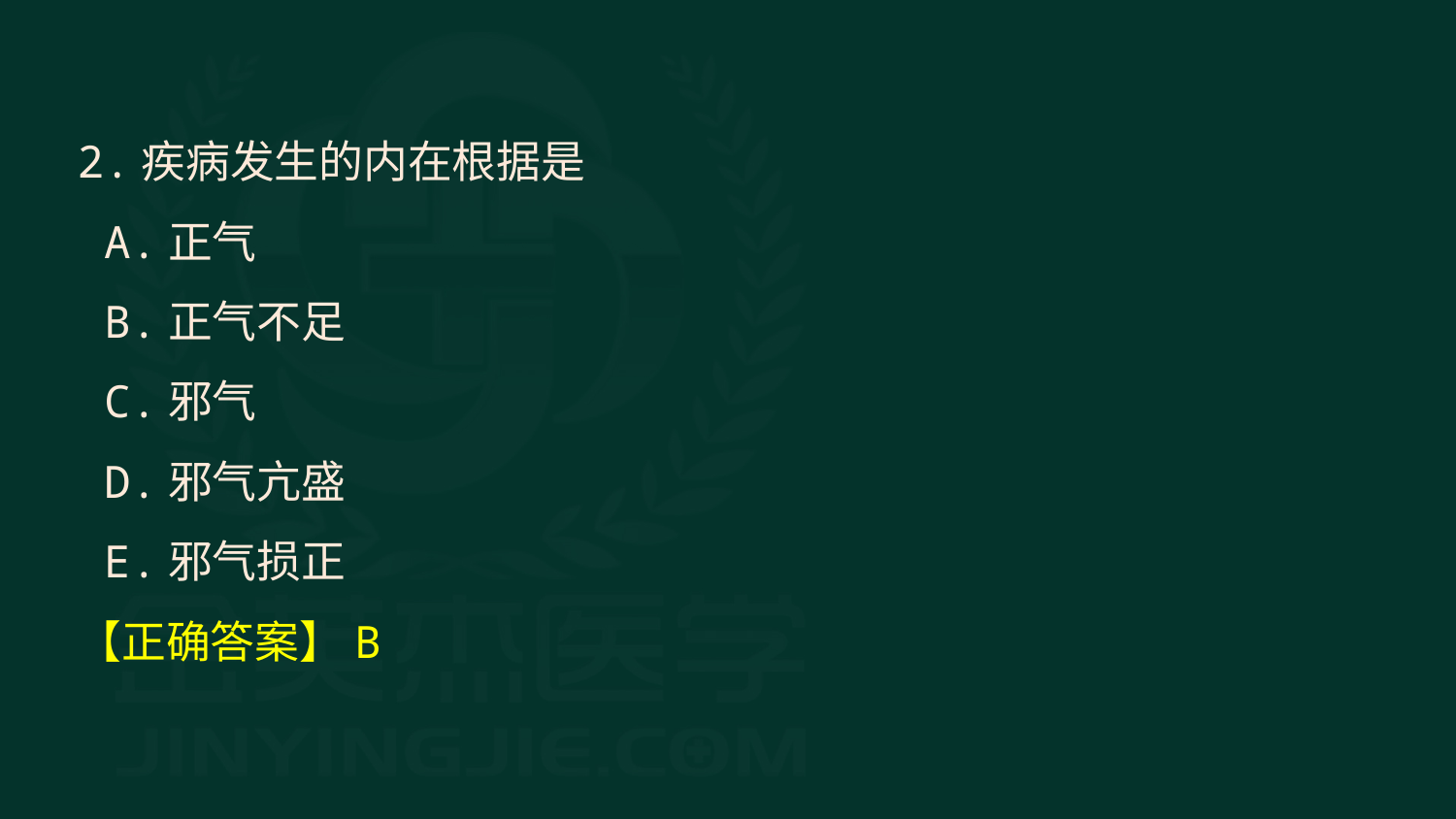

2.疾病发生的内在根据是
 A.正气
 B.正气不足
 C.邪气
 D.邪气亢盛
 E.邪气损正
【正确答案】B